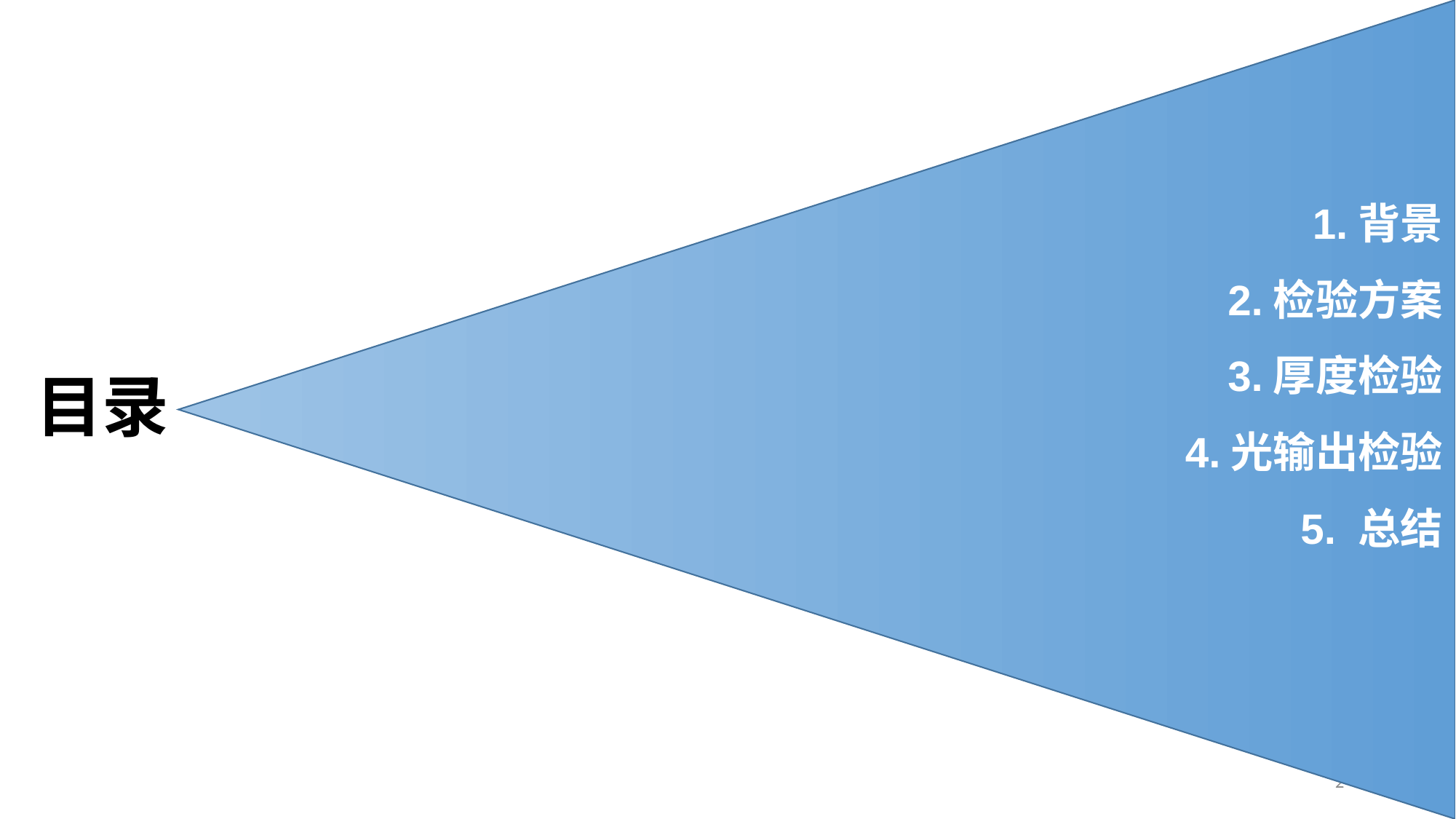

1.背景
2.检验方案
3.厚度检验
4.光输出检验
5. 总结
目录
2